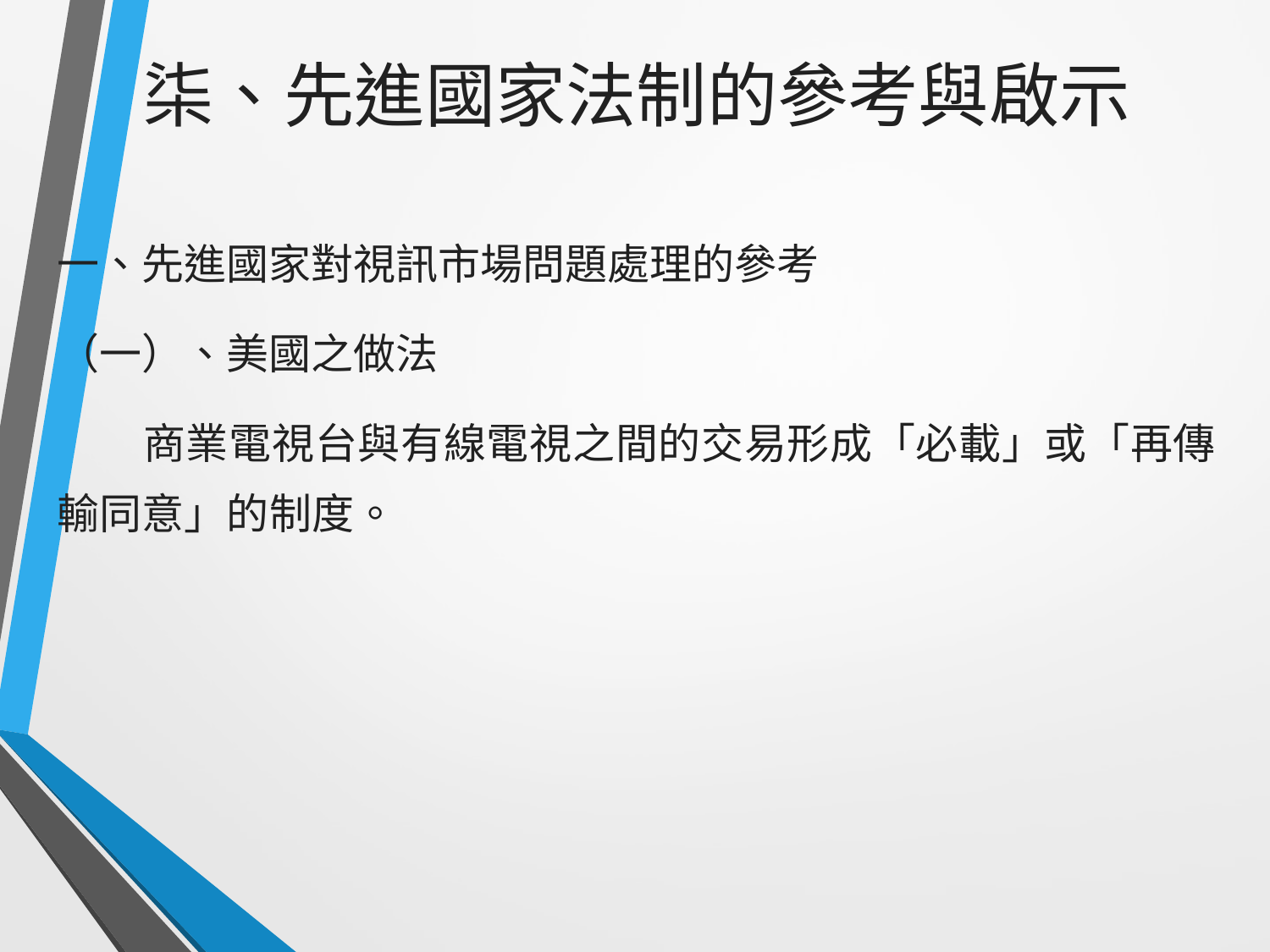

# 柒、先進國家法制的參考與啟示
一、先進國家對視訊市場問題處理的參考
（一）、美國之做法
　　商業電視台與有線電視之間的交易形成「必載」或「再傳輸同意」的制度。